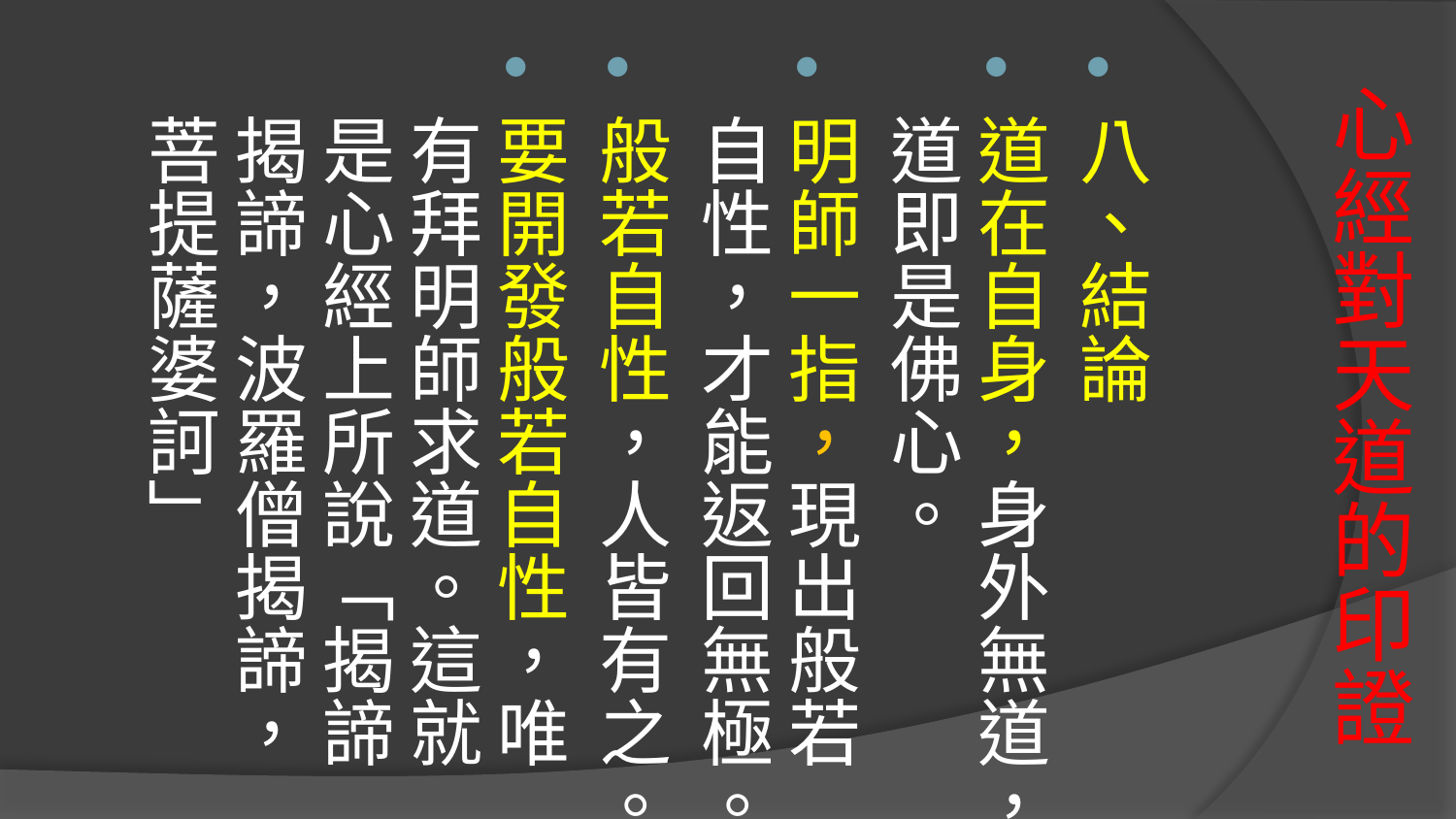

八、結論
道在自身，身外無道，道即是佛心。
明師一指，現出般若自性，才能返回無極。
般若自性，人皆有之。
要開發般若自性，唯有拜明師求道。這就是心經上所說「揭諦揭諦，波羅僧揭諦，菩提薩婆訶」

# 心經對天道的印證